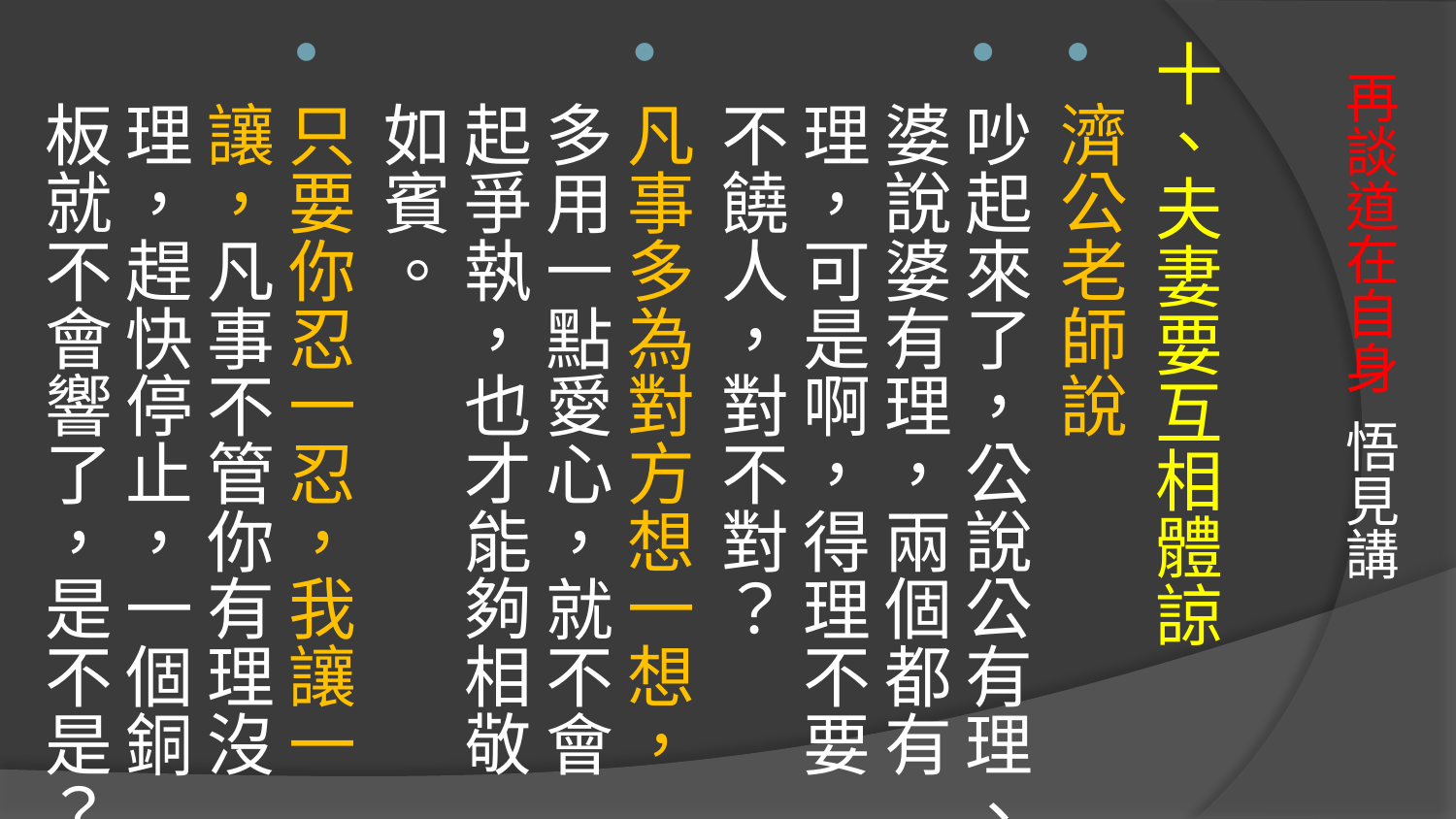

十、夫妻要互相體諒
濟公老師說
吵起來了，公說公有理、婆說婆有理，兩個都有理，可是啊，得理不要不饒人，對不對？
凡事多為對方想一想，多用一點愛心，就不會起爭執，也才能夠相敬如賓。
只要你忍一忍，我讓一讓，凡事不管你有理沒理，趕快停止，一個銅板就不會響了，是不是？
# 再談道在自身  悟見講